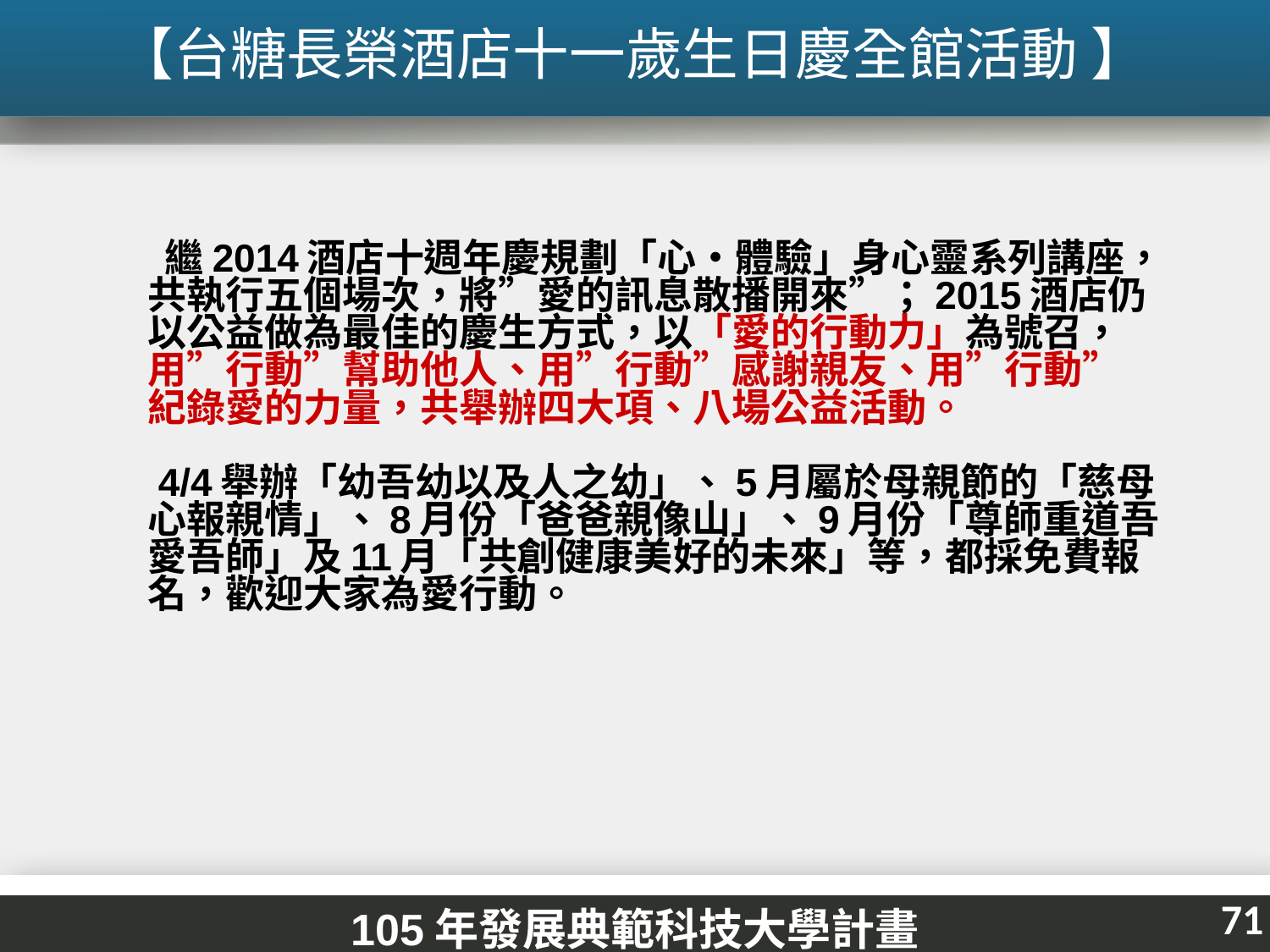

【台糖長榮酒店十一歲生日慶全館活動 】
 繼2014酒店十週年慶規劃「心‧體驗」身心靈系列講座，
共執行五個場次，將”愛的訊息散播開來”；2015酒店仍
以公益做為最佳的慶生方式，以「愛的行動力」為號召，
用”行動”幫助他人、用”行動”感謝親友、用”行動”
紀錄愛的力量，共舉辦四大項、八場公益活動。

 4/4舉辦「幼吾幼以及人之幼」、5月屬於母親節的「慈母
心報親情」、8月份「爸爸親像山」、9月份「尊師重道吾
愛吾師」及11月「共創健康美好的未來」等，都採免費報
名，歡迎大家為愛行動。